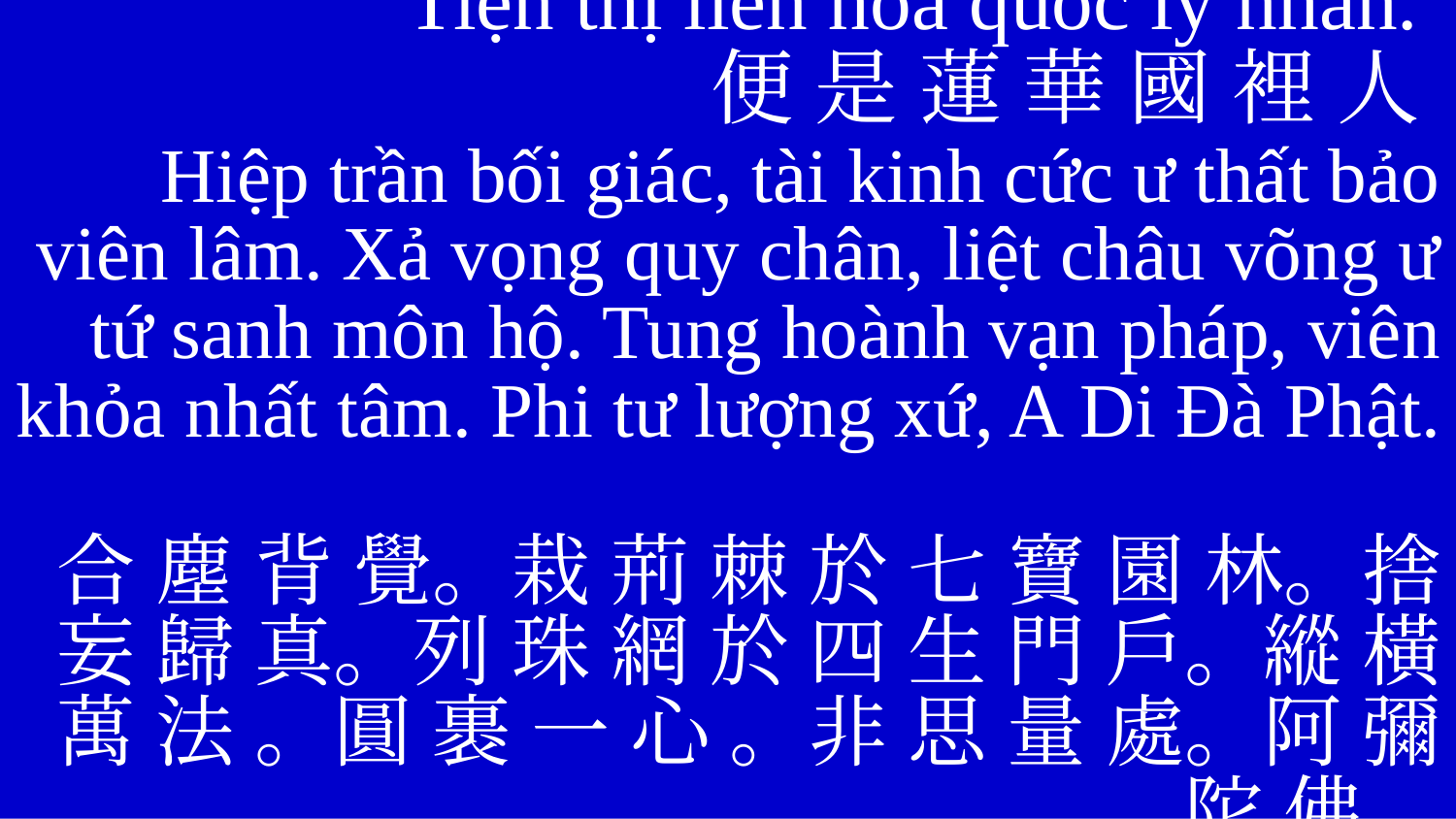

Tiện thị liên hoa quốc lý nhân.
	便 是 蓮 華 國 裡 人
Hiệp trần bối giác, tài kinh cức ư thất bảo viên lâm. Xả vọng quy chân, liệt châu võng ư tứ sanh môn hộ. Tung hoành vạn pháp, viên khỏa nhất tâm. Phi tư lượng xứ, A Di Đà Phật.
合 塵 背 覺。栽 荊 棘 於 七 寶 園 林。捨 妄 歸 真。列 珠 網 於 四 生 門 戶。縱 橫 萬 法 。圓 裹 一 心 。非 思 量 處。阿 彌 陀 佛。